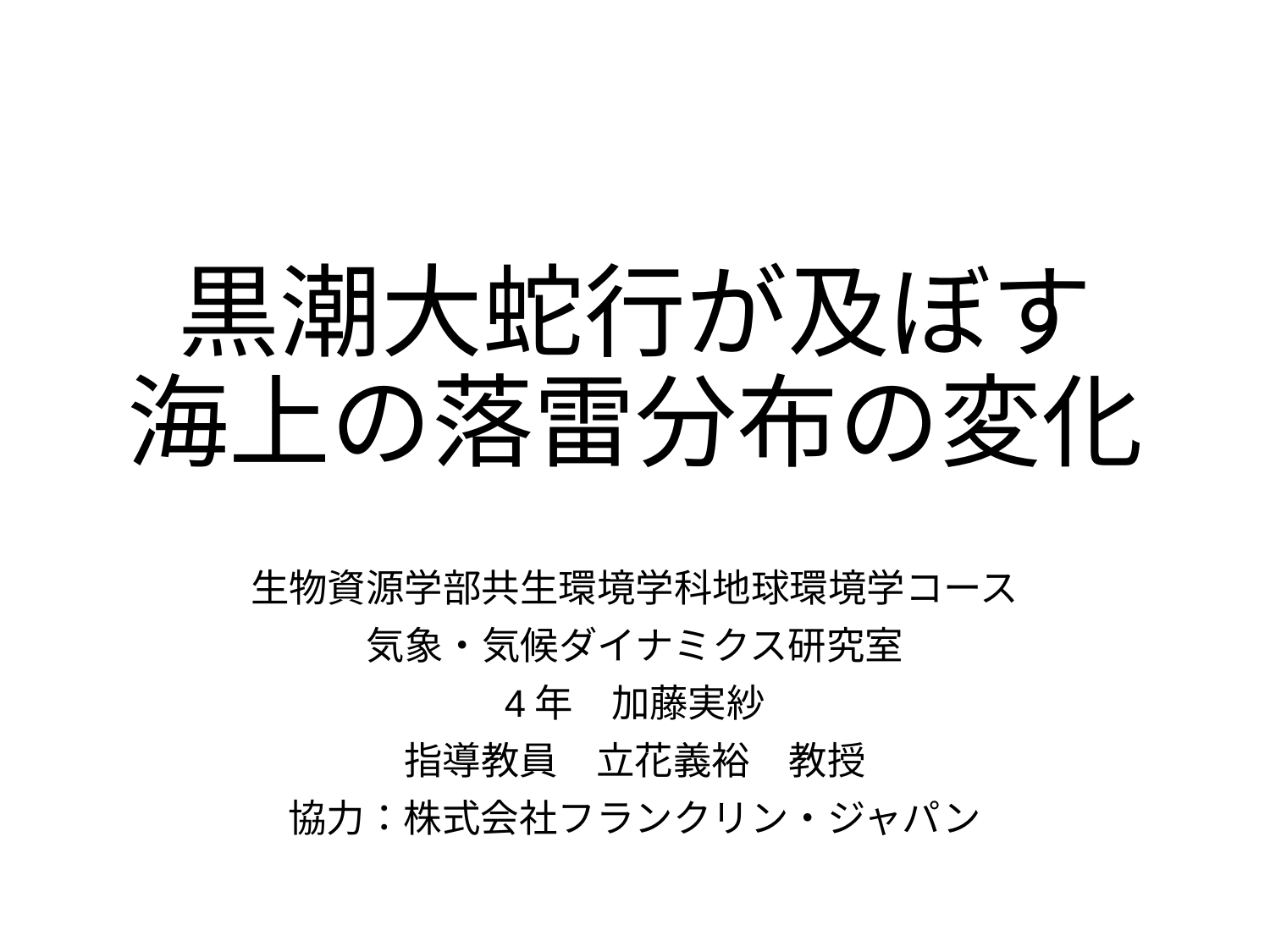

# 黒潮大蛇行が及ぼす 海上の落雷分布の変化
生物資源学部共生環境学科地球環境学コース
気象・気候ダイナミクス研究室
4年　加藤実紗
指導教員　立花義裕　教授
協力：株式会社フランクリン・ジャパン